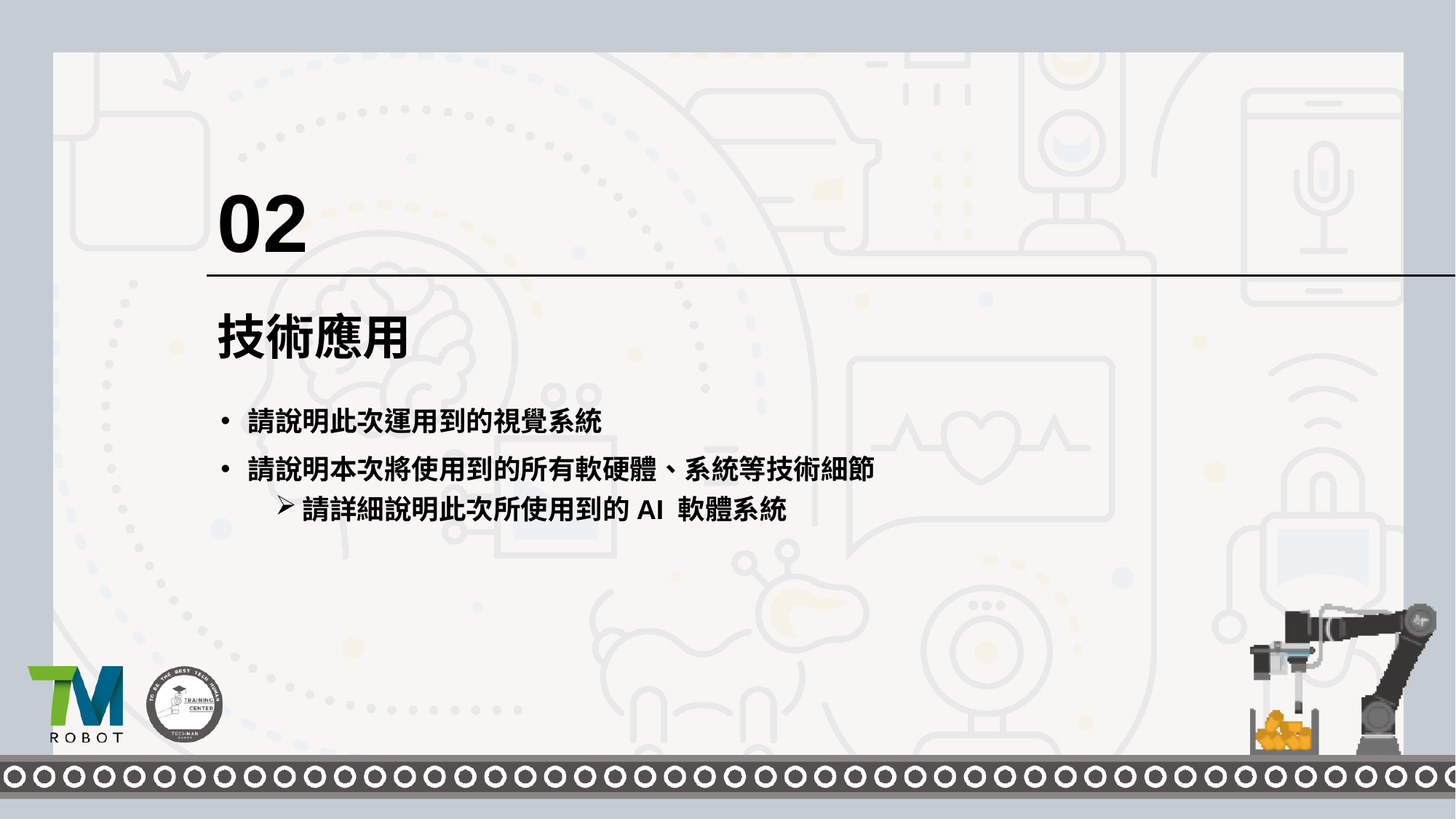

02
技術應用
請說明此次運用到的視覺系統
請說明本次將使用到的所有軟硬體、系統等技術細節
請詳細說明此次所使用到的AI 軟體系統